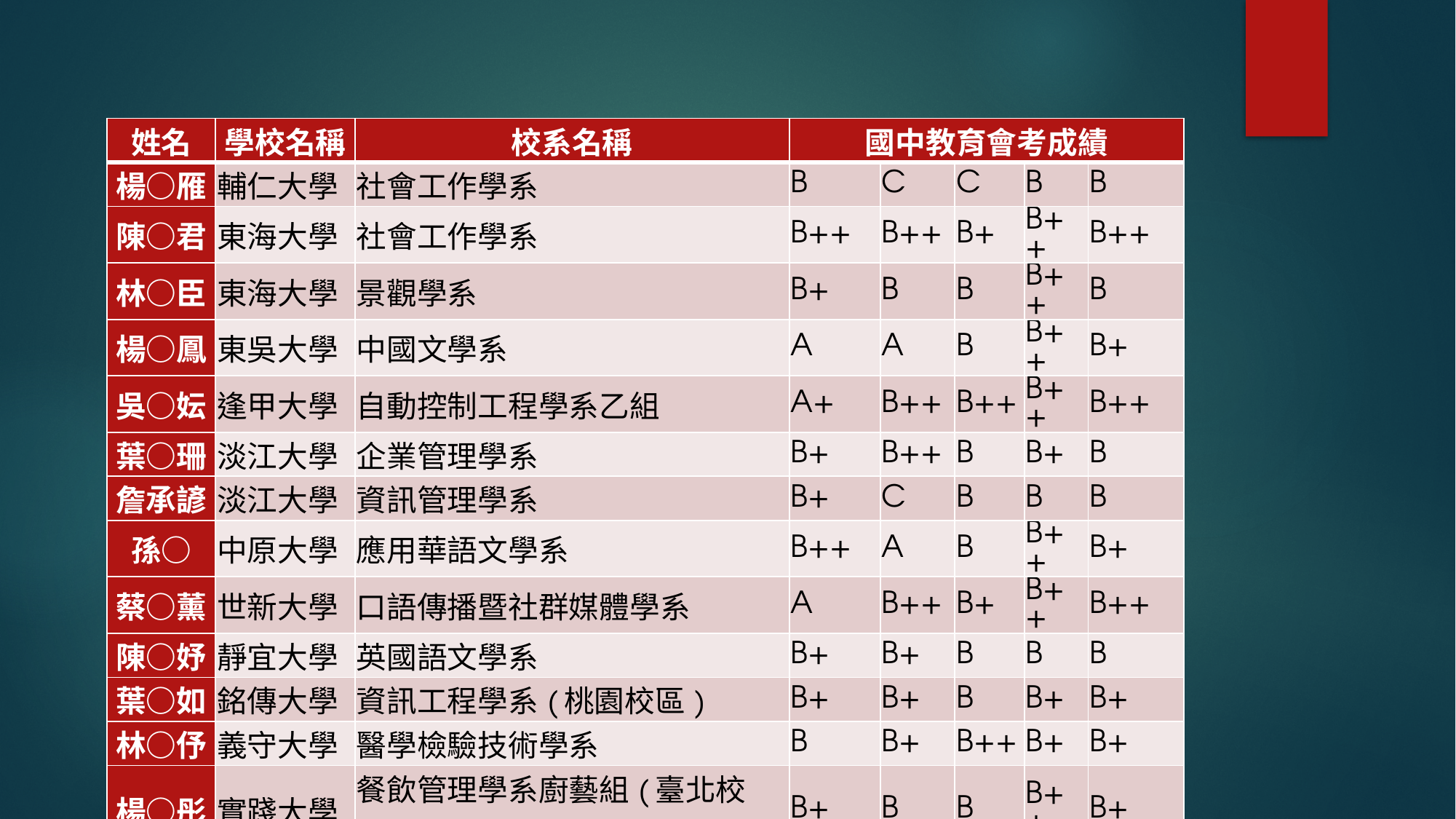

| 姓名 | 學校名稱 | 校系名稱 | 國中教育會考成績 |  |  |  |  |
| --- | --- | --- | --- | --- | --- | --- | --- |
| 楊○雁 | 輔仁大學 | 社會工作學系 | B | C | C | B | B |
| 陳○君 | 東海大學 | 社會工作學系 | B++ | B++ | B+ | B++ | B++ |
| 林○臣 | 東海大學 | 景觀學系 | B+ | B | B | B++ | B |
| 楊○鳳 | 東吳大學 | 中國文學系 | A | A | B | B++ | B+ |
| 吳○妘 | 逢甲大學 | 自動控制工程學系乙組 | A+ | B++ | B++ | B++ | B++ |
| 葉○珊 | 淡江大學 | 企業管理學系 | B+ | B++ | B | B+ | B |
| 詹承諺 | 淡江大學 | 資訊管理學系 | B+ | C | B | B | B |
| 孫○ | 中原大學 | 應用華語文學系 | B++ | A | B | B++ | B+ |
| 蔡○薰 | 世新大學 | 口語傳播暨社群媒體學系 | A | B++ | B+ | B++ | B++ |
| 陳○妤 | 靜宜大學 | 英國語文學系 | B+ | B+ | B | B | B |
| 葉○如 | 銘傳大學 | 資訊工程學系(桃園校區) | B+ | B+ | B | B+ | B+ |
| 林○伃 | 義守大學 | 醫學檢驗技術學系 | B | B+ | B++ | B+ | B+ |
| 楊○彤 | 實踐大學 | 餐飲管理學系廚藝組(臺北校區) | B+ | B | B | B++ | B+ |
| 林○豪 | 長榮大學 | 財務金融學系金融理財組 | B | B | B | B | B |
| 李○志 | 南華大學 | 旅遊管理學系 | B | C | B | B+ | B |